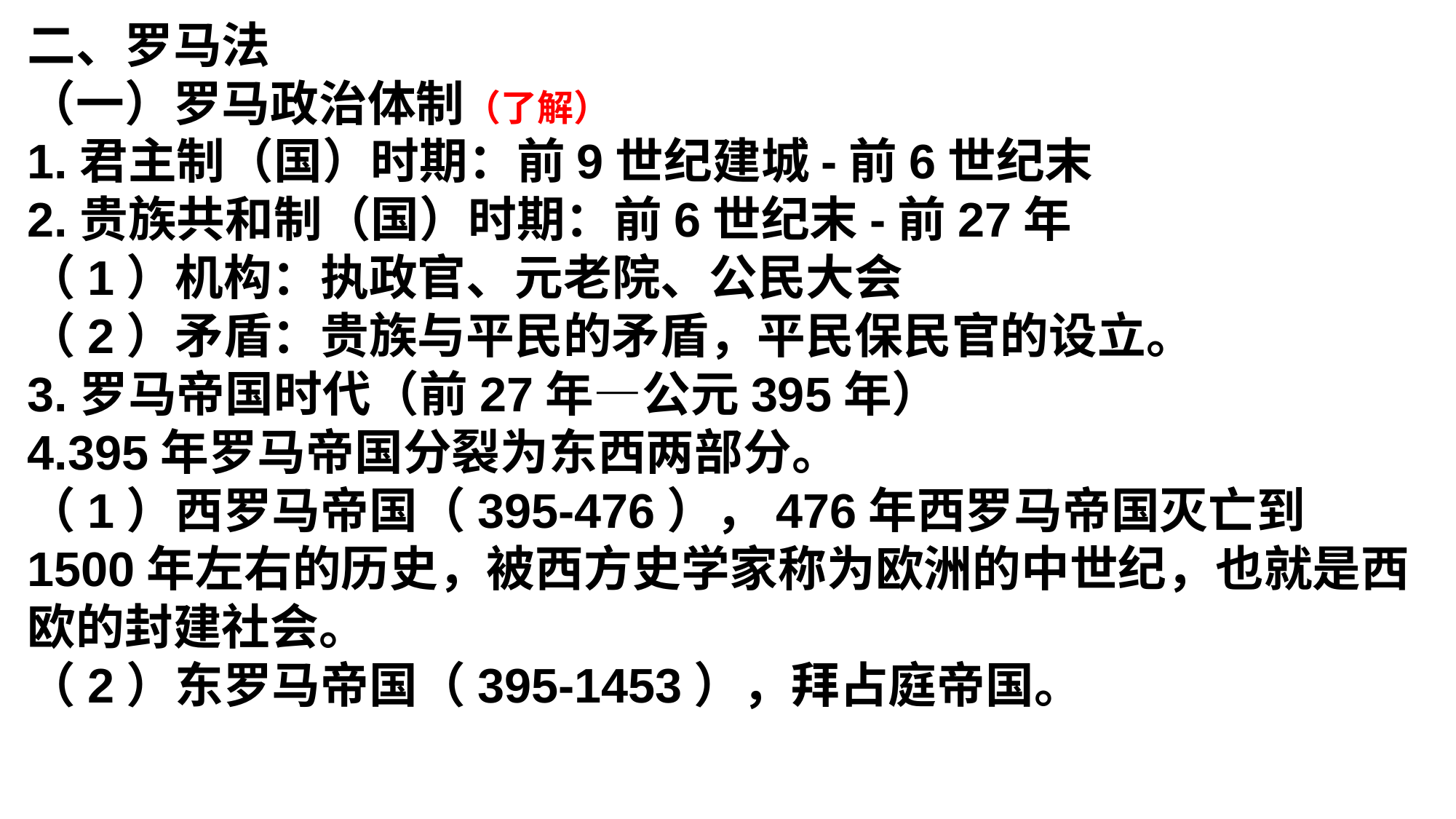

二、罗马法
（一）罗马政治体制（了解）
1.君主制（国）时期：前9世纪建城-前6世纪末
2.贵族共和制（国）时期：前6世纪末-前27年
（1）机构：执政官、元老院、公民大会
（2）矛盾：贵族与平民的矛盾，平民保民官的设立。
3.罗马帝国时代（前27年—公元395年）
4.395年罗马帝国分裂为东西两部分。
（1）西罗马帝国（395-476），476年西罗马帝国灭亡到1500年左右的历史，被西方史学家称为欧洲的中世纪，也就是西欧的封建社会。
（2）东罗马帝国（395-1453），拜占庭帝国。